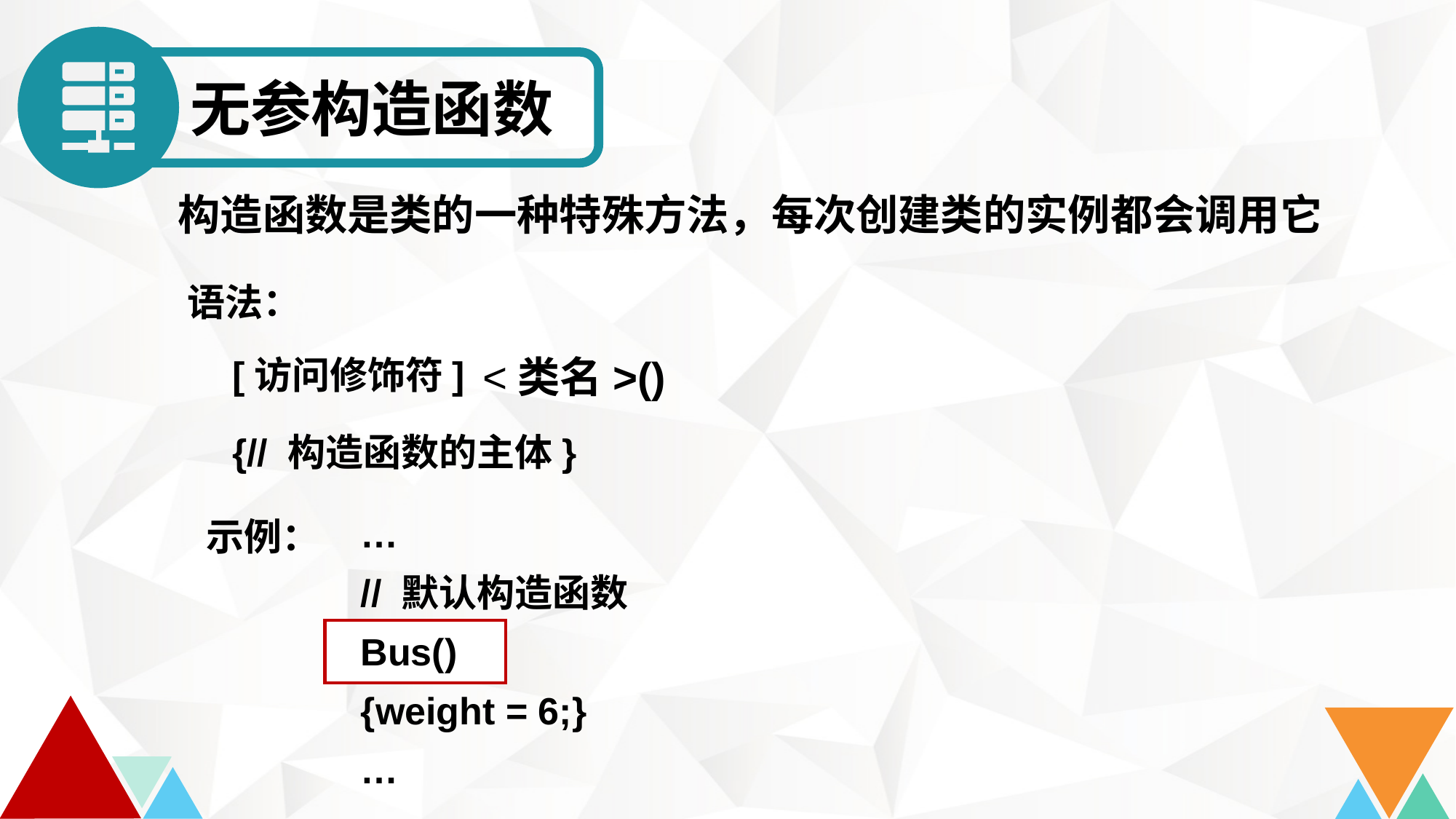

无参构造函数
构造函数是类的一种特殊方法，每次创建类的实例都会调用它
语法：
[访问修饰符]
<类名>()
{// 构造函数的主体}
示例：
…
// 默认构造函数
Bus()
{weight = 6;}
…